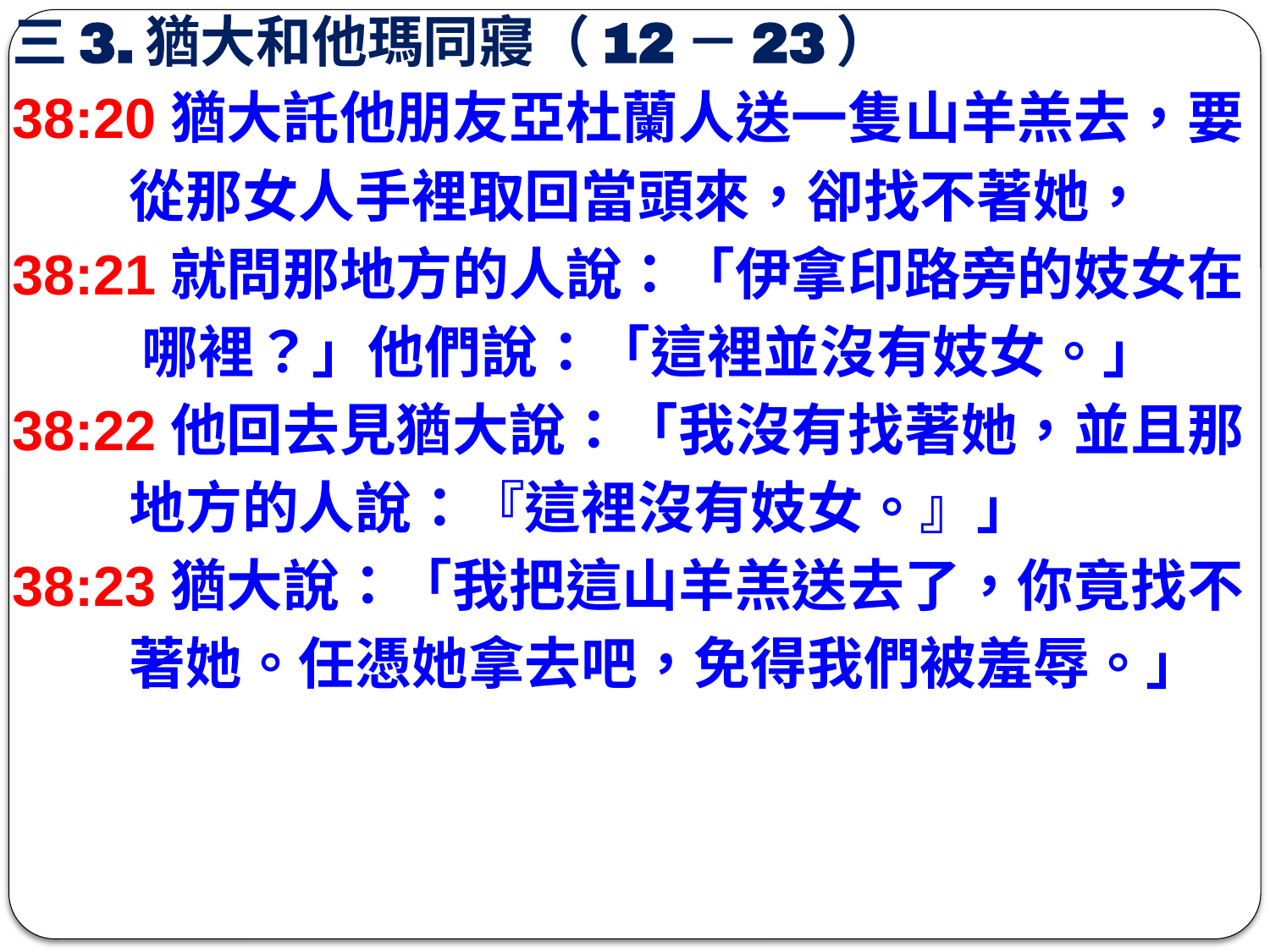

# 三3.猶大和他瑪同寢（12－23）
38:20猶大託他朋友亞杜蘭人送一隻山羊羔去，要
        從那女人手裡取回當頭來，卻找不著她，
38:21就問那地方的人說：「伊拿印路旁的妓女在
         哪裡？」他們說：「這裡並沒有妓女。」
38:22他回去見猶大說：「我沒有找著她，並且那
        地方的人說：『這裡沒有妓女。』」
38:23猶大說：「我把這山羊羔送去了，你竟找不
        著她。任憑她拿去吧，免得我們被羞辱。」